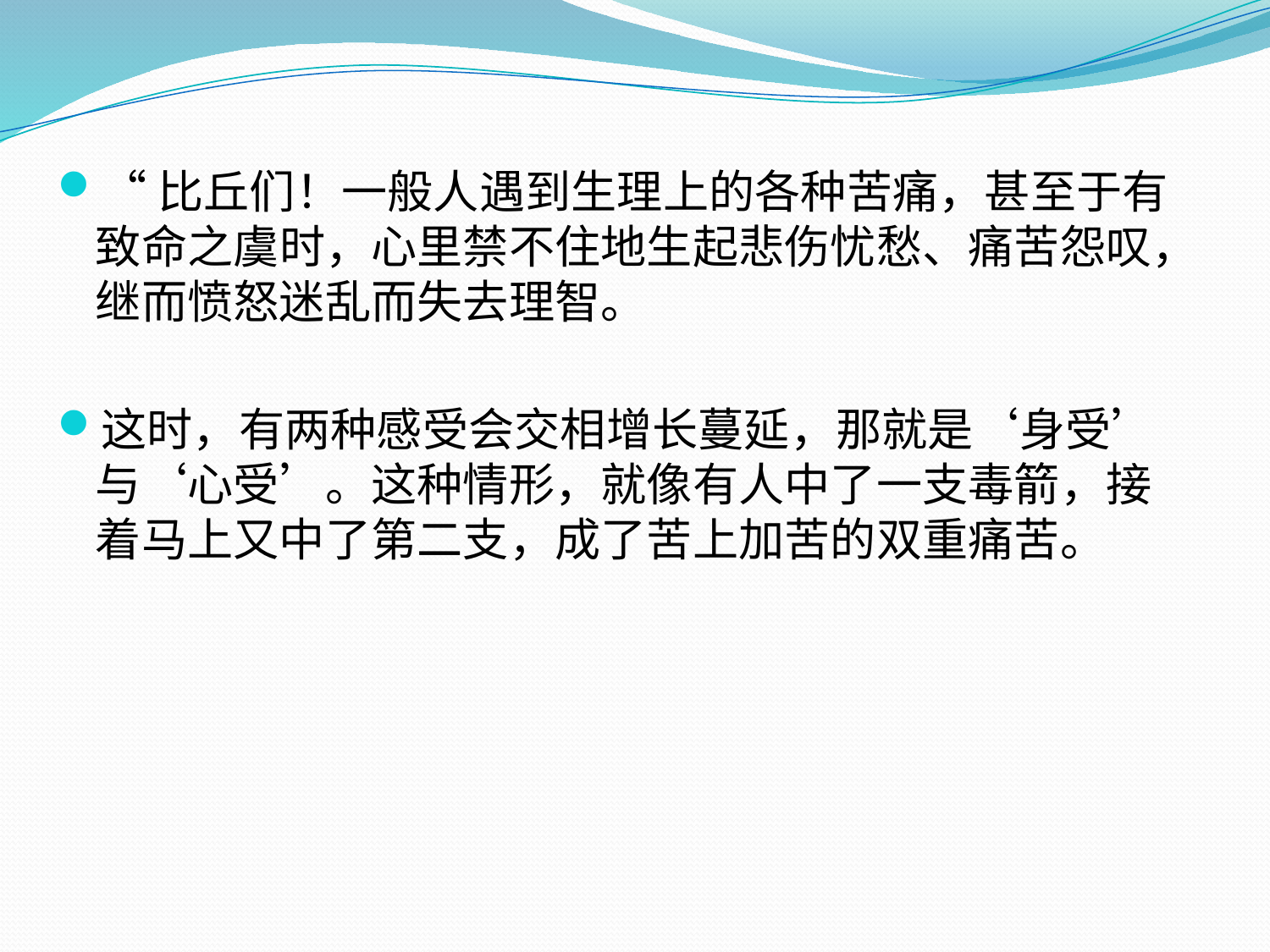

“比丘们！一般人遇到生理上的各种苦痛，甚至于有致命之虞时，心里禁不住地生起悲伤忧愁、痛苦怨叹，继而愤怒迷乱而失去理智。

这时，有两种感受会交相增长蔓延，那就是‘身受’与‘心受’。这种情形，就像有人中了一支毒箭，接着马上又中了第二支，成了苦上加苦的双重痛苦。